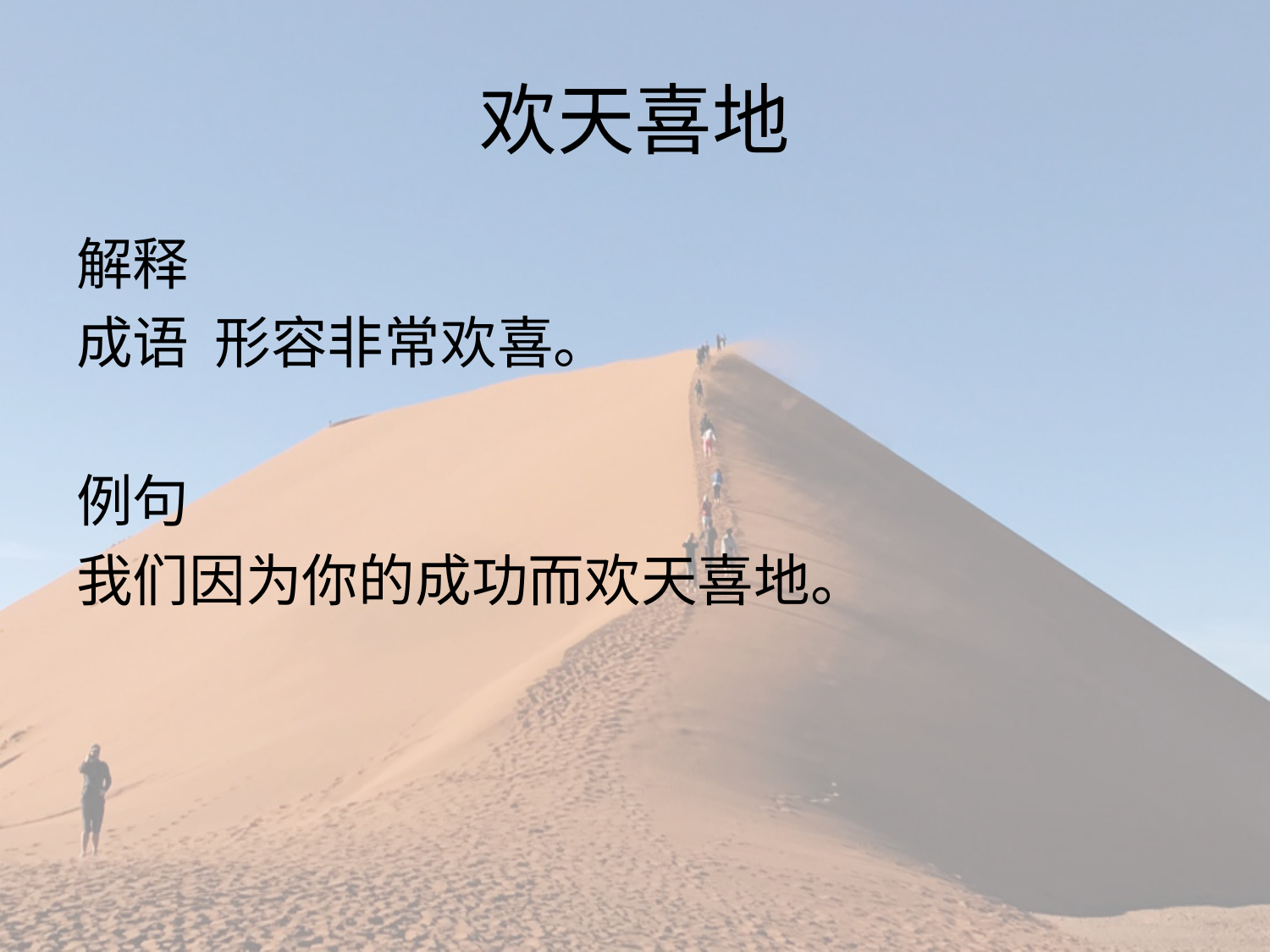

# 欢天喜地
解释
成语  形容非常欢喜。

例句
我们因为你的成功而欢天喜地。